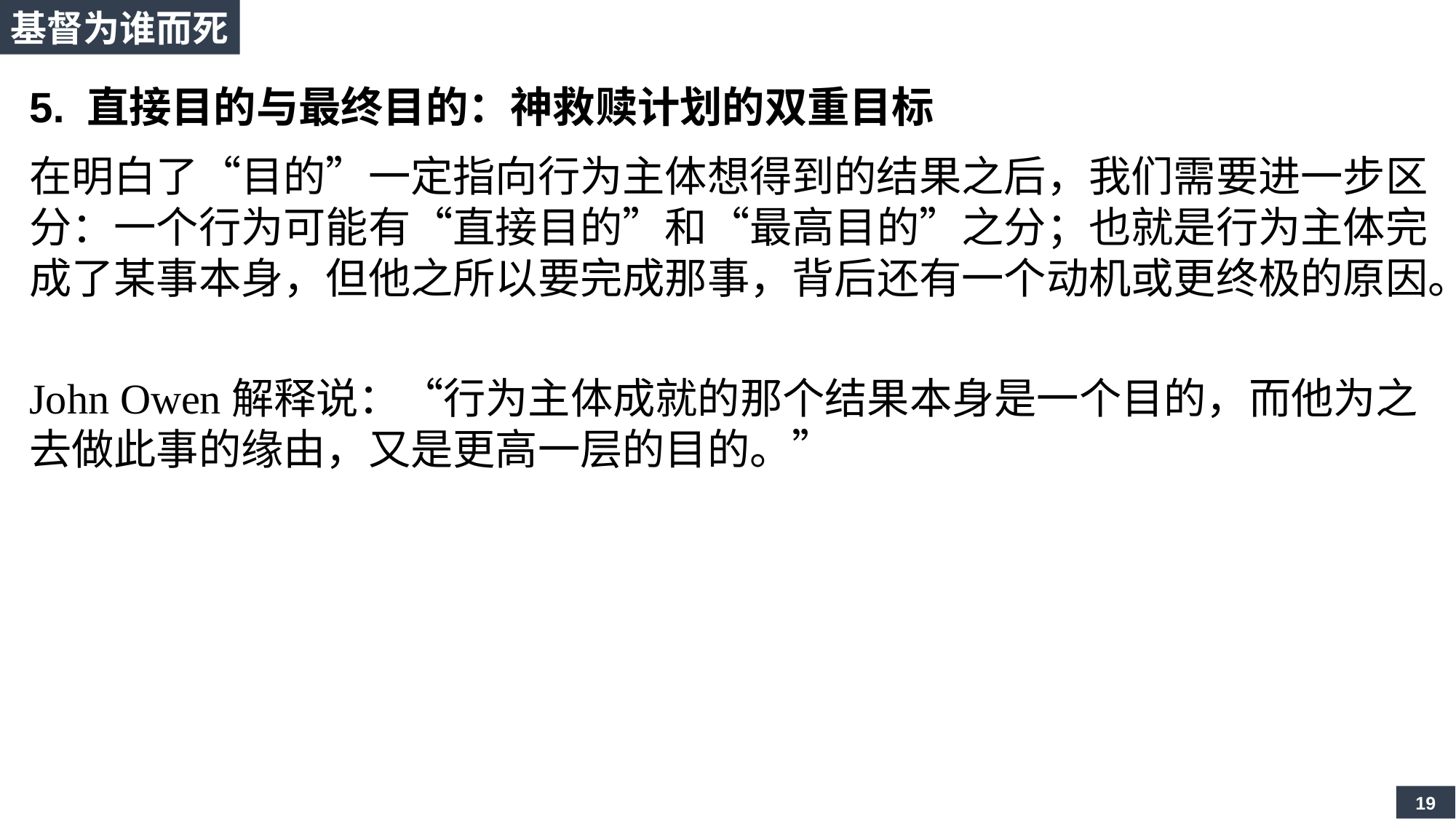

基督为谁而死
5. 直接目的与最终目的：神救赎计划的双重目标
在明白了“目的”一定指向行为主体想得到的结果之后，我们需要进一步区分：一个行为可能有“直接目的”和“最高目的”之分；也就是行为主体完成了某事本身，但他之所以要完成那事，背后还有一个动机或更终极的原因。
John Owen解释说：“行为主体成就的那个结果本身是一个目的，而他为之去做此事的缘由，又是更高一层的目的。”
19